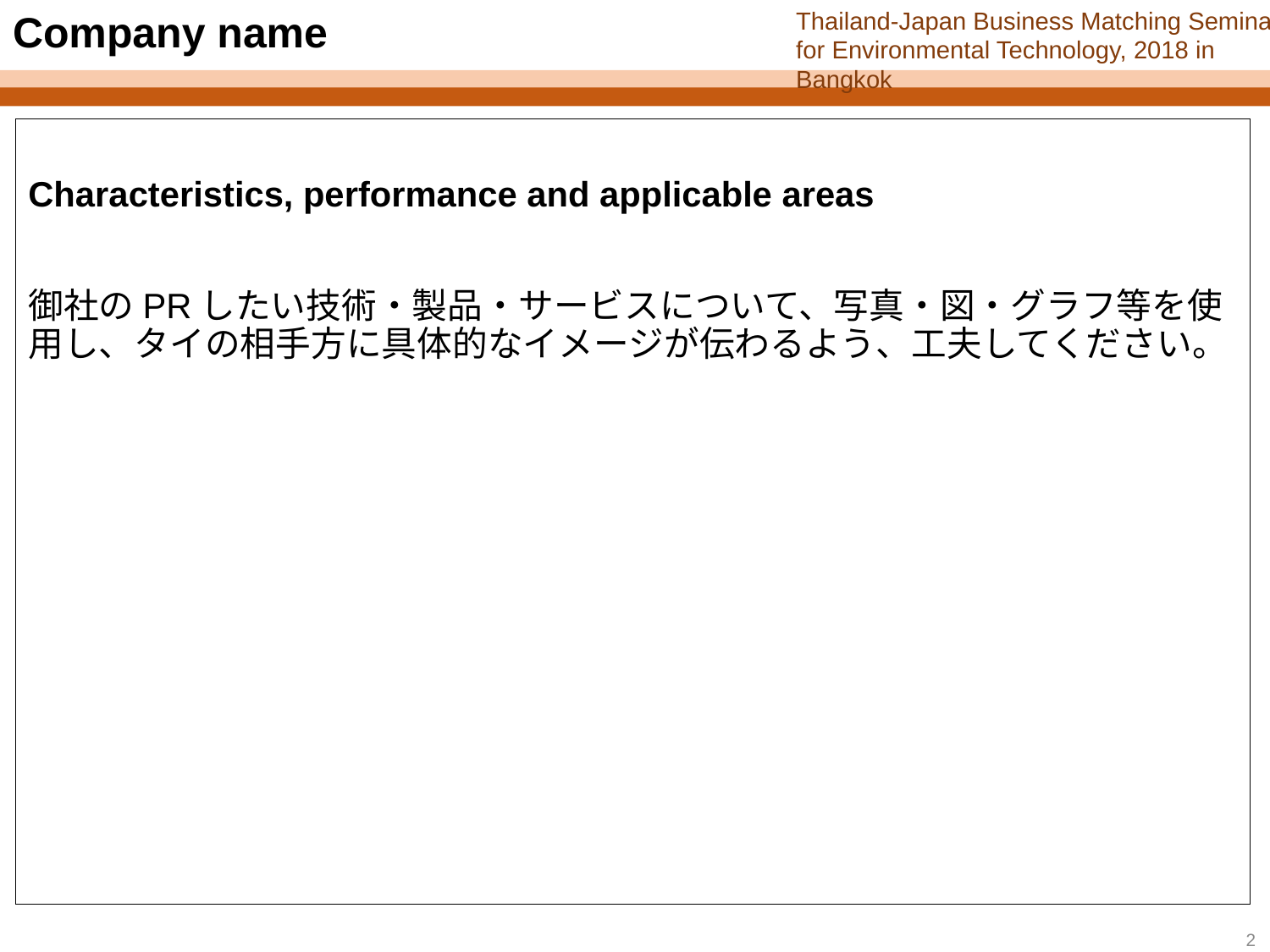

Company name
Thailand-Japan Business Matching Seminar for Environmental Technology, 2018 in Bangkok

Characteristics, performance and applicable areas

御社のPRしたい技術・製品・サービスについて、写真・図・グラフ等を使用し、タイの相手方に具体的なイメージが伝わるよう、工夫してください。

2